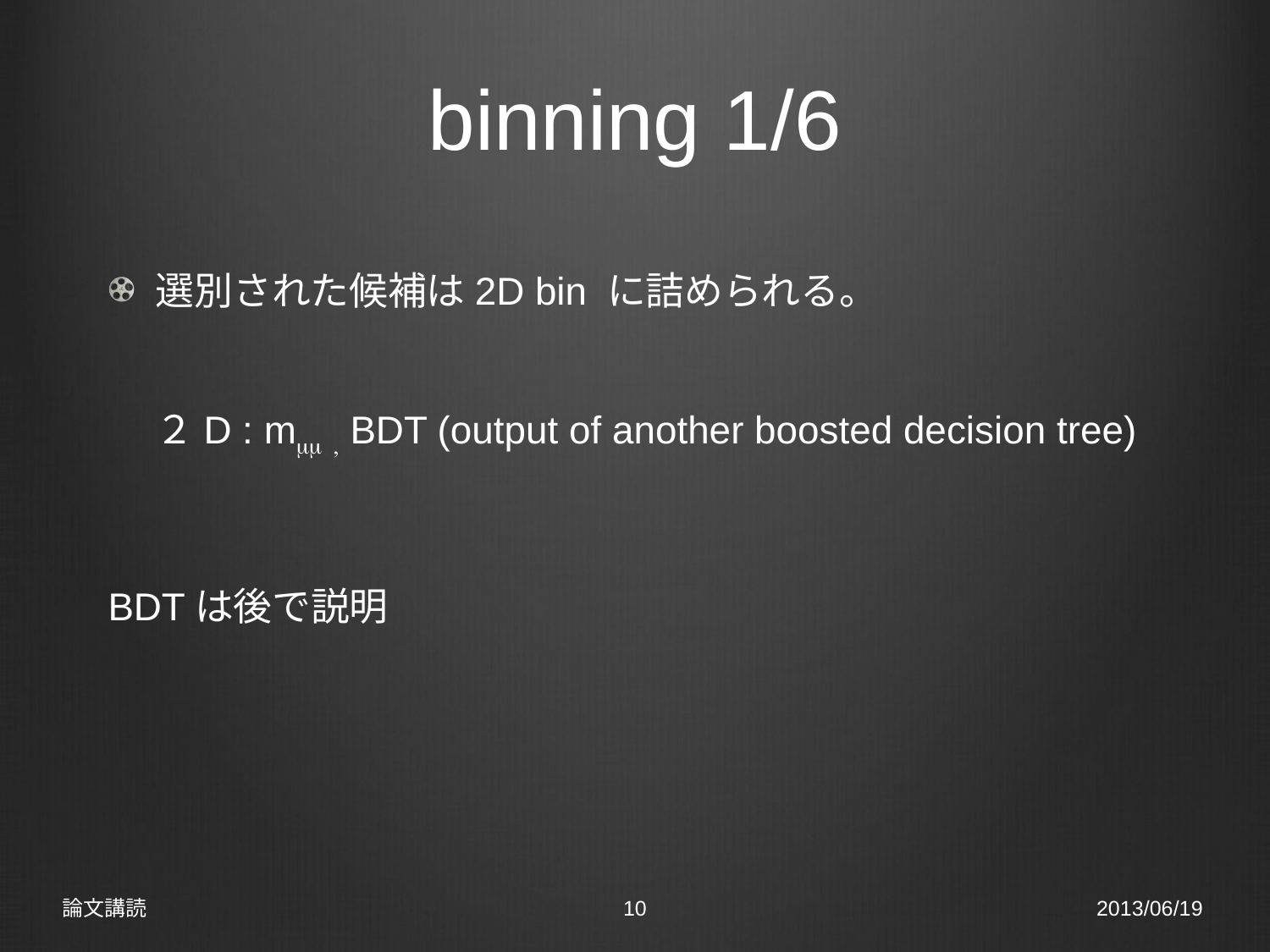

# binning 1/6
選別された候補は2D bin に詰められる。
２D : mμμ , BDT (output of another boosted decision tree)

BDTは後で説明
論文講読
10
2013/06/19